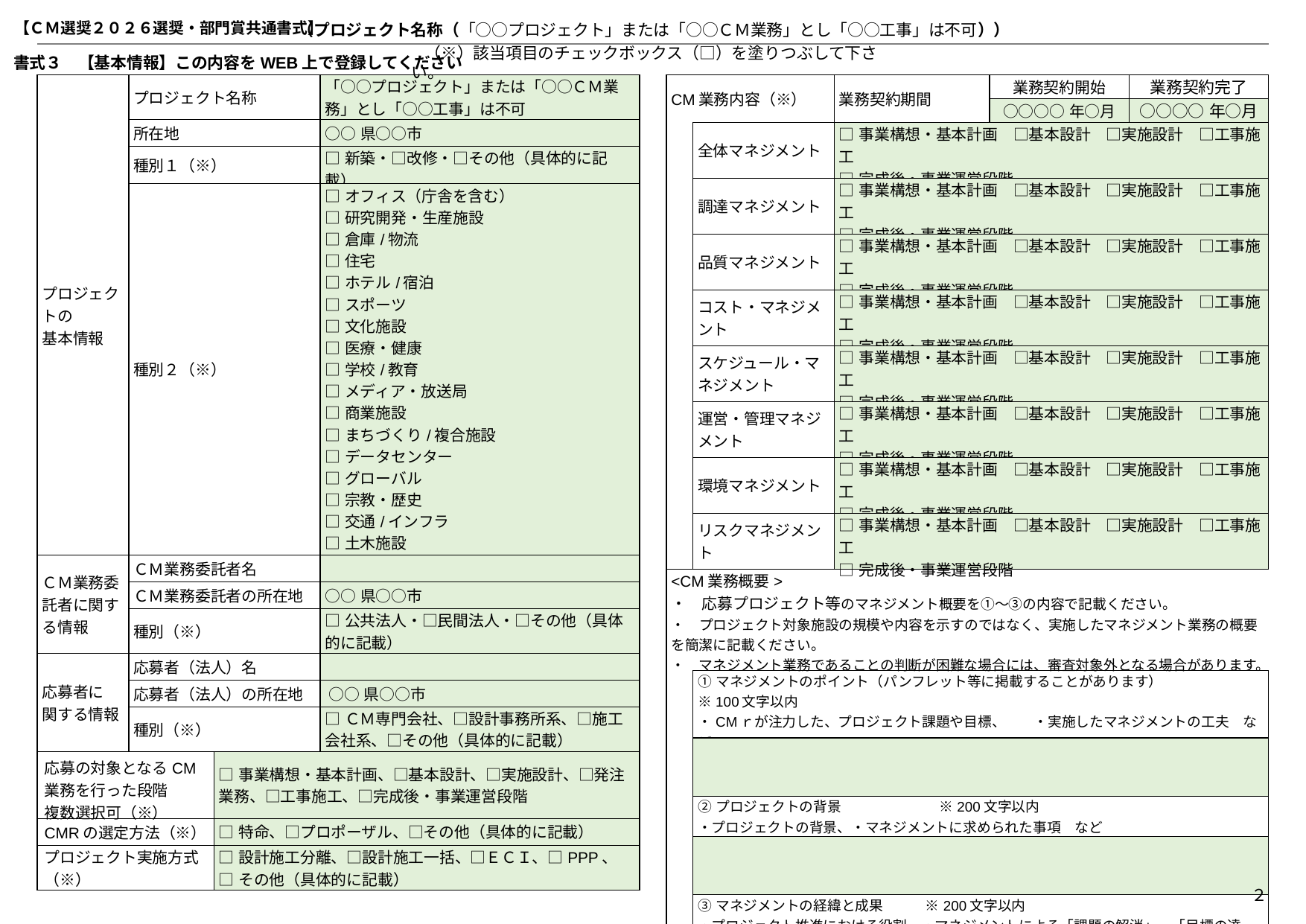

（プロジェクト名称（「○○プロジェクト」または「○○ＣＭ業務」とし「○○工事」は不可））
（※）該当項目のチェックボックス（□）を塗りつぶして下さい。
書式３　【基本情報】この内容をWEB上で登録してください
| プロジェクトの 基本情報 | プロジェクト名称 |  | 「○○プロジェクト」または「○○ＣＭ業務」とし「○○工事」は不可 |
| --- | --- | --- | --- |
|  | 所在地 |  | ○○県○○市 |
|  | 種別１（※） |  | □新築・□改修・□その他（具体的に記載） |
|  | 種別２（※） |  | □オフィス（庁舎を含む） □研究開発・生産施設 □倉庫/物流 □住宅 □ホテル/宿泊 □スポーツ □文化施設 □医療・健康 □学校/教育 □メディア・放送局 □商業施設 □まちづくり/複合施設 □データセンター □グローバル □宗教・歴史 □交通/インフラ □土木施設 |
| ＣＭ業務委託者に関する情報 | ＣＭ業務委託者名 |  |  |
|  | ＣＭ業務委託者の所在地 |  | ○○県○○市 |
|  | 種別（※） |  | □公共法人・□民間法人・□その他（具体的に記載） |
| 応募者に 関する情報 | 応募者（法人）名 |  |  |
|  | 応募者（法人）の所在地 |  | ○○県○○市 |
|  | 種別（※） |  | □ＣＭ専門会社、□設計事務所系、□施工会社系、□その他（具体的に記載） |
| 応募の対象となるCM業務を行った段階 複数選択可（※） |  | □事業構想・基本計画、□基本設計、□実施設計、□発注業務、□工事施工、□完成後・事業運営段階 |  |
| CMRの選定方法（※） |  | □特命、□プロポーザル、□その他（具体的に記載） |  |
| プロジェクト実施方式（※） |  | □設計施工分離、□設計施工一括、□ＥＣＩ、□PPP、 □その他（具体的に記載） |  |
| CM業務内容（※） |  | 業務契約期間 | 業務契約開始 | 業務契約完了 |
| --- | --- | --- | --- | --- |
|  |  |  | ○○○○年○月 | ○○○○年○月 |
|  | 全体マネジメント | □事業構想・基本計画　□基本設計　□実施設計　□工事施工 □完成後・事業運営段階 |  |  |
|  | 調達マネジメント | □事業構想・基本計画　□基本設計　□実施設計　□工事施工 □完成後・事業運営段階 |  |  |
|  | 品質マネジメント | □事業構想・基本計画　□基本設計　□実施設計　□工事施工 □完成後・事業運営段階 |  |  |
|  | コスト・マネジメント | □事業構想・基本計画　□基本設計　□実施設計　□工事施工 □完成後・事業運営段階 |  |  |
|  | スケジュール・マネジメント | □事業構想・基本計画　□基本設計　□実施設計　□工事施工 □完成後・事業運営段階 |  |  |
|  | 運営・管理マネジメント | □事業構想・基本計画　□基本設計　□実施設計　□工事施工 □完成後・事業運営段階 |  |  |
|  | 環境マネジメント | □事業構想・基本計画　□基本設計　□実施設計　□工事施工 □完成後・事業運営段階 |  |  |
|  | リスクマネジメント | □事業構想・基本計画　□基本設計　□実施設計　□工事施工 □完成後・事業運営段階 |  |  |
| <CM業務概要> ・　応募プロジェクト等のマネジメント概要を①～➂の内容で記載ください。 ・　プロジェクト対象施設の規模や内容を示すのではなく、実施したマネジメント業務の概要を簡潔に記載ください。 ・　マネジメント業務であることの判断が困難な場合には、審査対象外となる場合があります。 |  |  |  |  |
|  | ①マネジメントのポイント（パンフレット等に掲載することがあります）　　　　　※100文字以内 ・CMｒが注力した、プロジェクト課題や目標、　　・実施したマネジメントの工夫　など |  |  |  |
|  |  |  |  |  |
|  | ②プロジェクトの背景　　　　　　　※200文字以内 ・プロジェクトの背景、・マネジメントに求められた事項　など |  |  |  |
|  |  |  |  |  |
|  | ➂マネジメントの経緯と成果　　　※200文字以内 ・プロジェクト推進における役割、・マネジメントによる「課題の解消」、「目標の達成」　の状況　など |  |  |  |
|  |  |  |  |  |
２